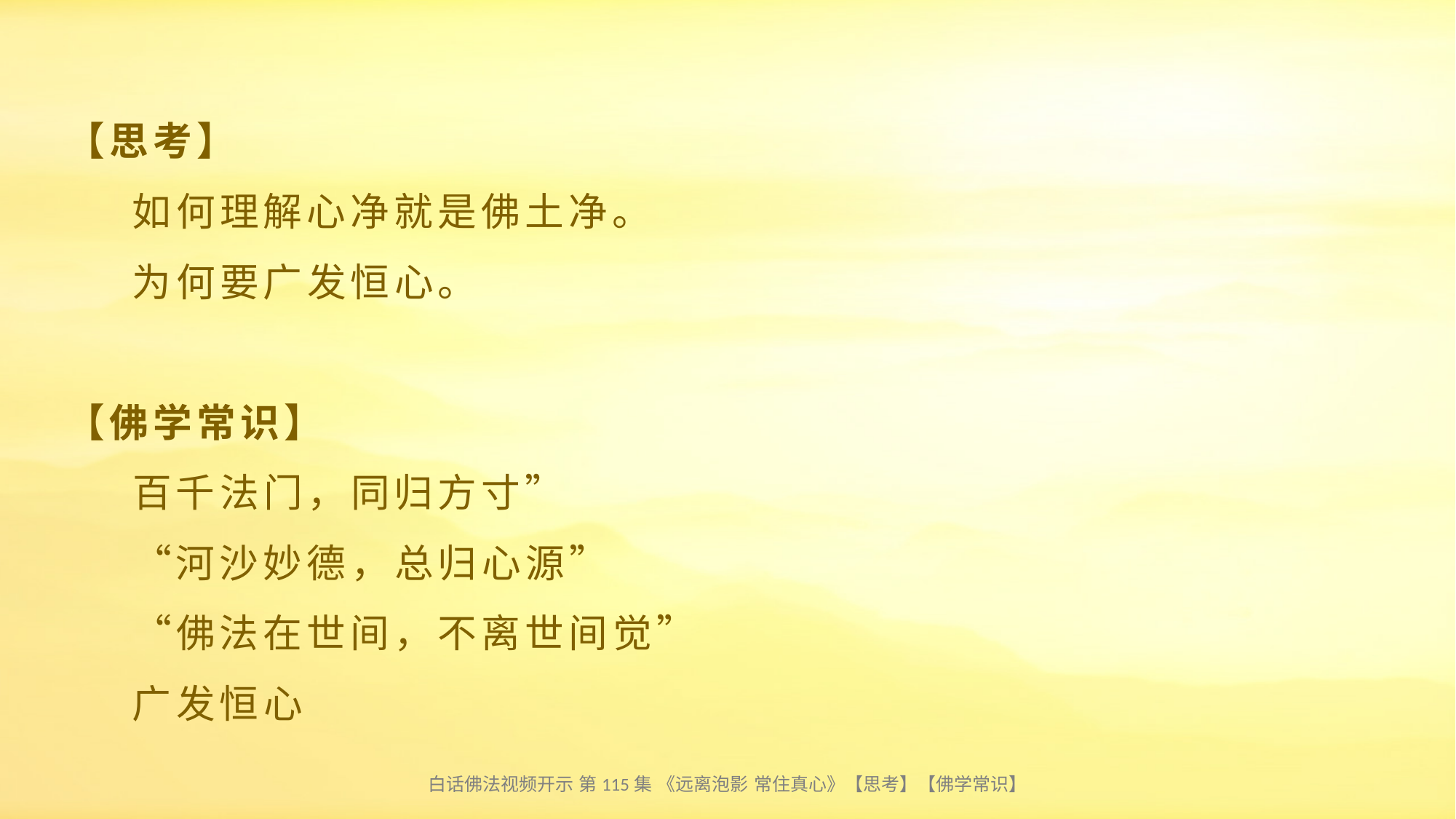

# 【思考】 如何理解心净就是佛土净。 为何要广发恒心。 【佛学常识】 百千法门，同归方寸” “河沙妙德，总归心源” “佛法在世间，不离世间觉” 广发恒心
白话佛法视频开示 第115集 《远离泡影 常住真心》【思考】【佛学常识】